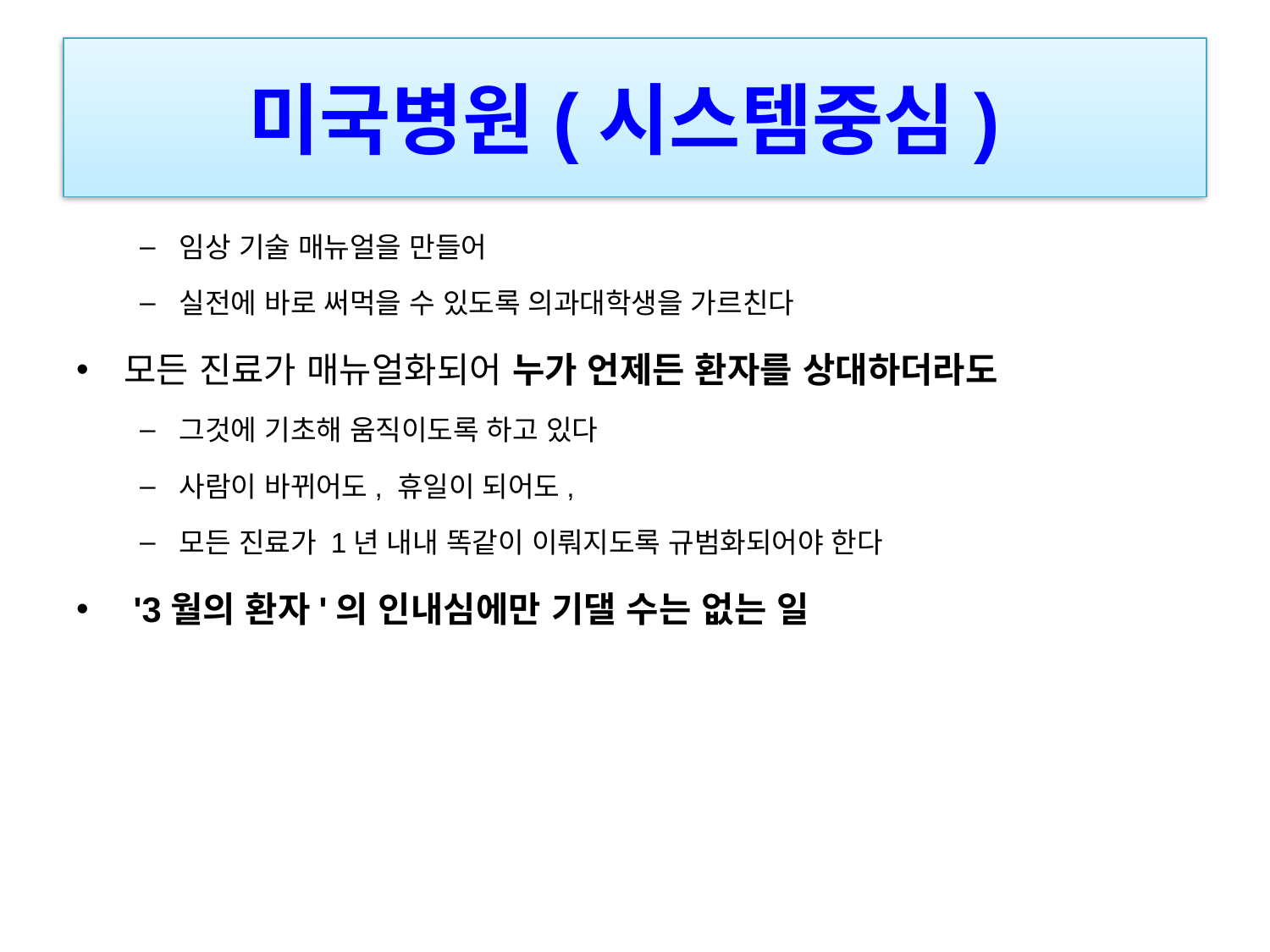

# 미국병원(시스템중심)
임상 기술 매뉴얼을 만들어
실전에 바로 써먹을 수 있도록 의과대학생을 가르친다
모든 진료가 매뉴얼화되어 누가 언제든 환자를 상대하더라도
그것에 기초해 움직이도록 하고 있다
사람이 바뀌어도, 휴일이 되어도,
모든 진료가 1년 내내 똑같이 이뤄지도록 규범화되어야 한다
 '3월의 환자'의 인내심에만 기댈 수는 없는 일